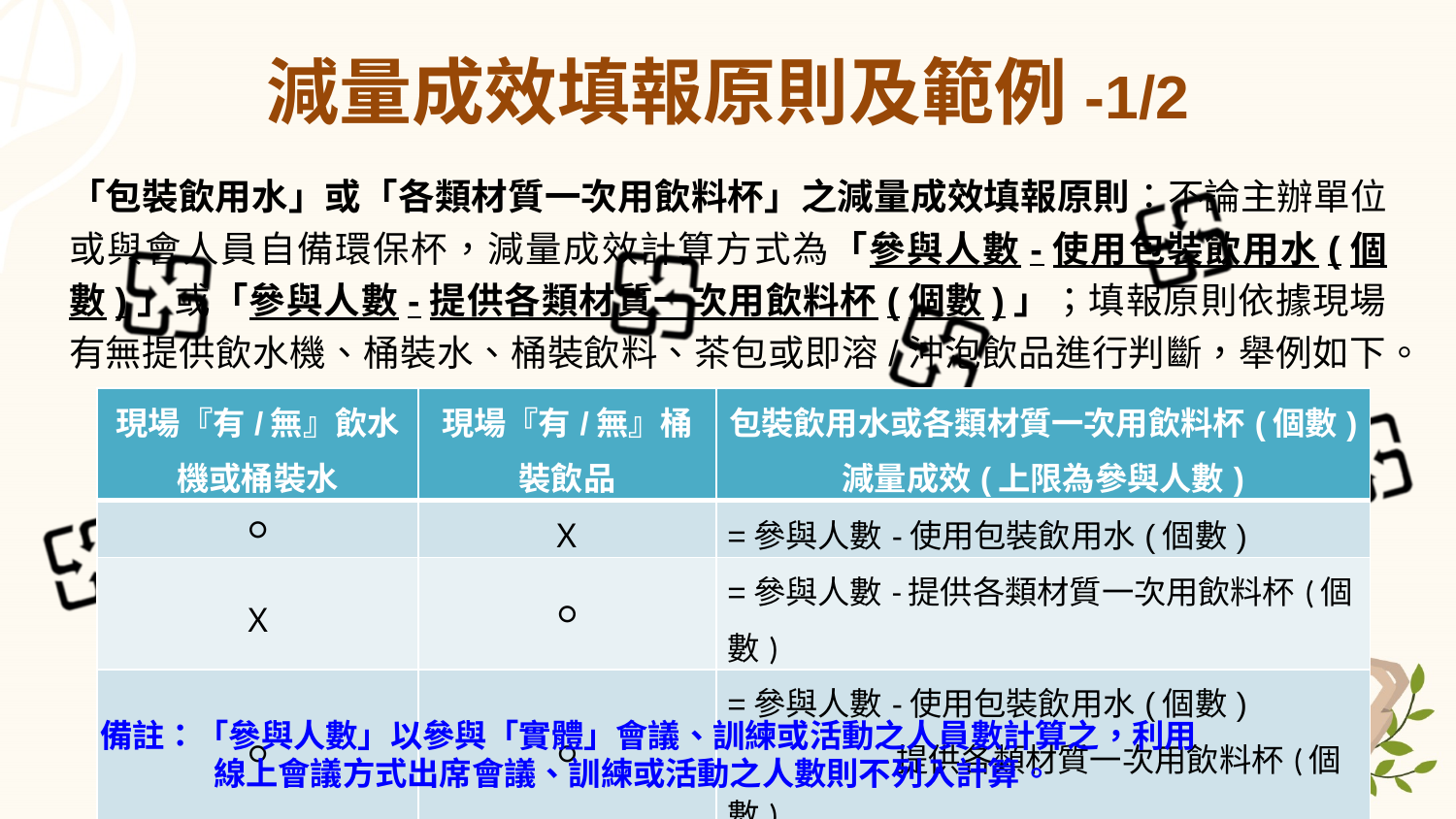

# 減量成效填報原則及範例-1/2
「包裝飲用水」或「各類材質一次用飲料杯」之減量成效填報原則：不論主辦單位或與會人員自備環保杯，減量成效計算方式為「參與人數-使用包裝飲用水(個數)」或「參與人數-提供各類材質一次用飲料杯(個數)」；填報原則依據現場有無提供飲水機、桶裝水、桶裝飲料、茶包或即溶/沖泡飲品進行判斷，舉例如下。
| 現場『有/無』飲水機或桶裝水 | 現場『有/無』桶裝飲品 | 包裝飲用水或各類材質一次用飲料杯(個數) 減量成效(上限為參與人數) |
| --- | --- | --- |
| ○ | Ｘ | =參與人數-使用包裝飲用水(個數) |
| Ｘ | ○ | =參與人數-提供各類材質一次用飲料杯(個數) |
| ○ | ○ | =參與人數-使用包裝飲用水(個數) -提供各類材質一次用飲料杯(個數) |
備註：「參與人數」以參與「實體」會議、訓練或活動之人員數計算之，利用線上會議方式出席會議、訓練或活動之人數則不列入計算。
9